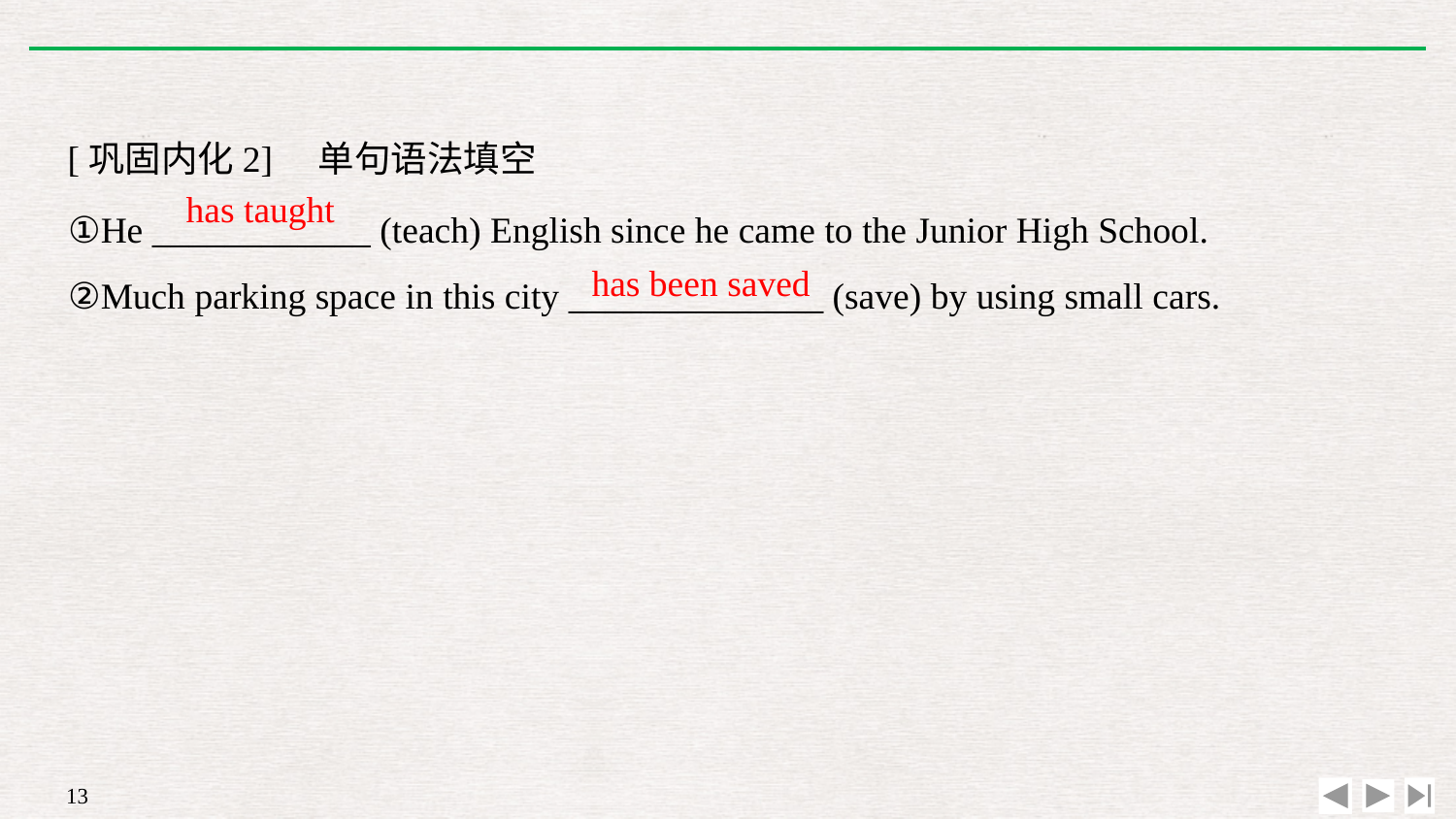

[巩固内化2]　单句语法填空
①He ____________ (teach) English since he came to the Junior High School.
②Much parking space in this city ______________ (save) by using small cars.
has taught
has been saved